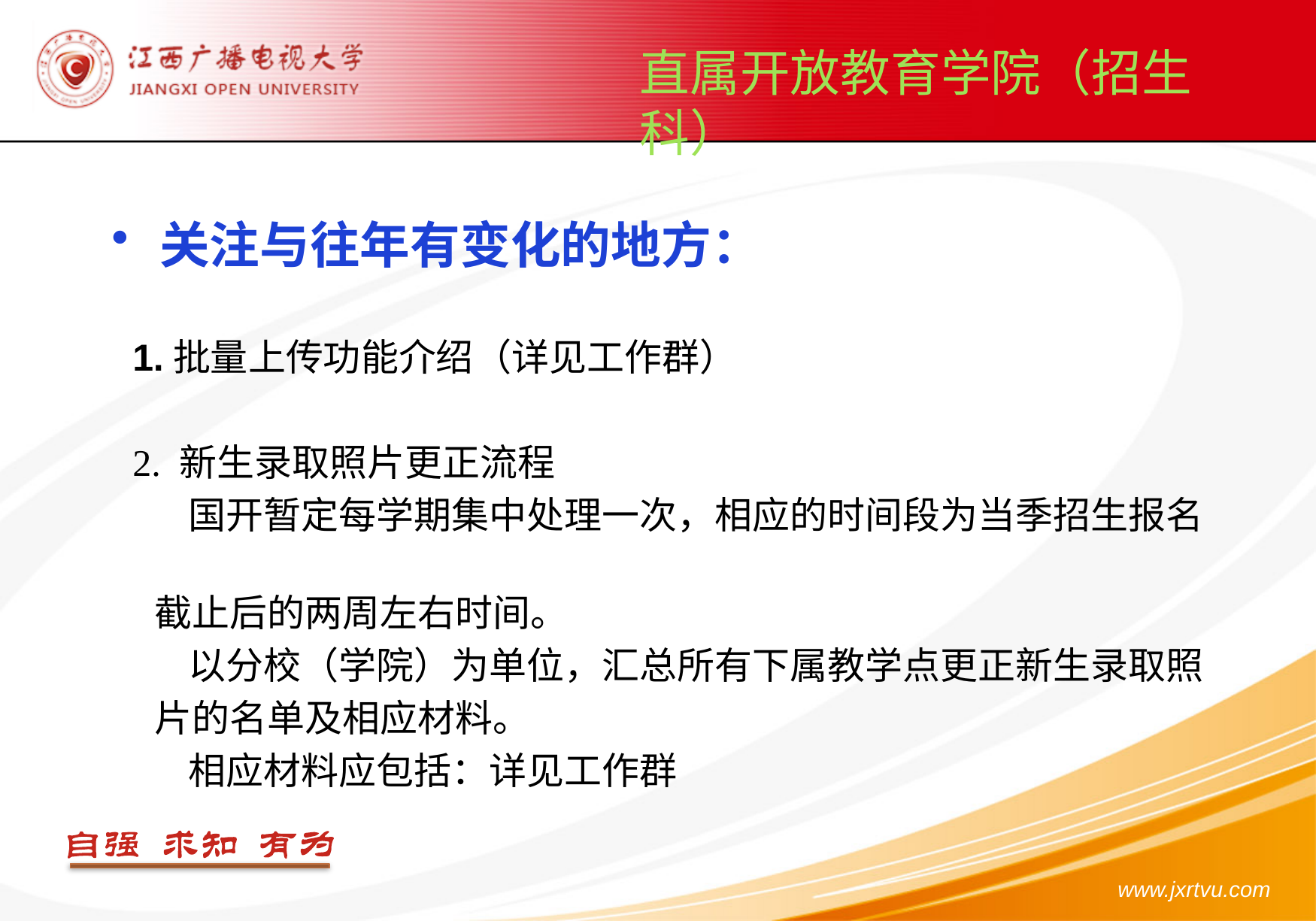

直属开放教育学院（招生科）
关注与往年有变化的地方：

  1.批量上传功能介绍（详见工作群）

  2. 新生录取照片更正流程
        国开暂定每学期集中处理一次，相应的时间段为当季招生报名
    截止后的两周左右时间。
        以分校（学院）为单位，汇总所有下属教学点更正新生录取照
    片的名单及相应材料。
        相应材料应包括：详见工作群